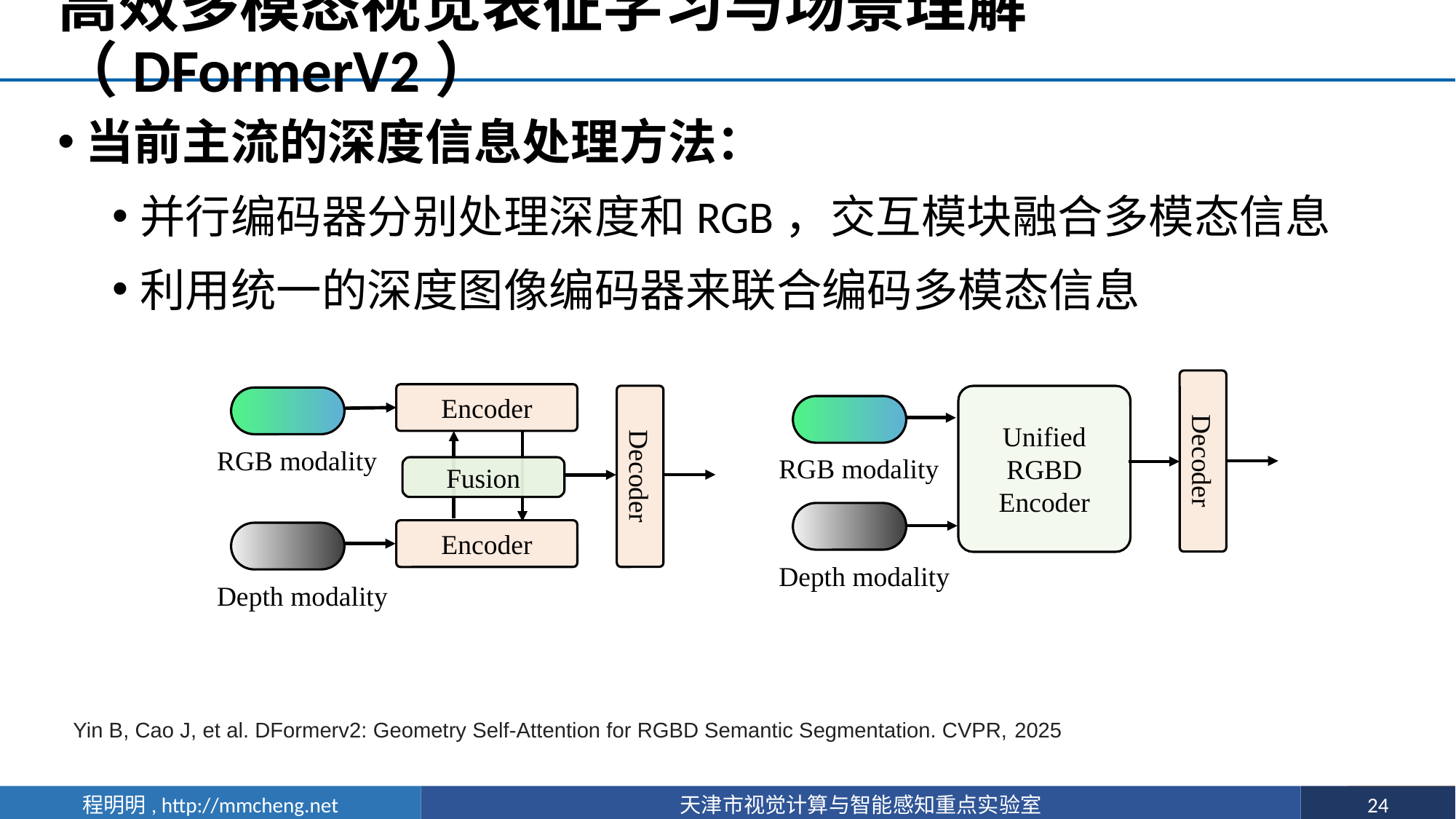

# 高效多模态视觉表征学习与场景理解（DFormerV2）
当前主流的深度信息处理方法：
并行编码器分别处理深度和RGB，交互模块融合多模态信息
利用统一的深度图像编码器来联合编码多模态信息
Encoder
Unified
RGBD
Encoder

Decoder
RGB modality
RGB modality
Decoder
Fusion

Encoder

Depth modality
Depth modality
Yin B, Cao J, et al. DFormerv2: Geometry Self-Attention for RGBD Semantic Segmentation. CVPR, 2025